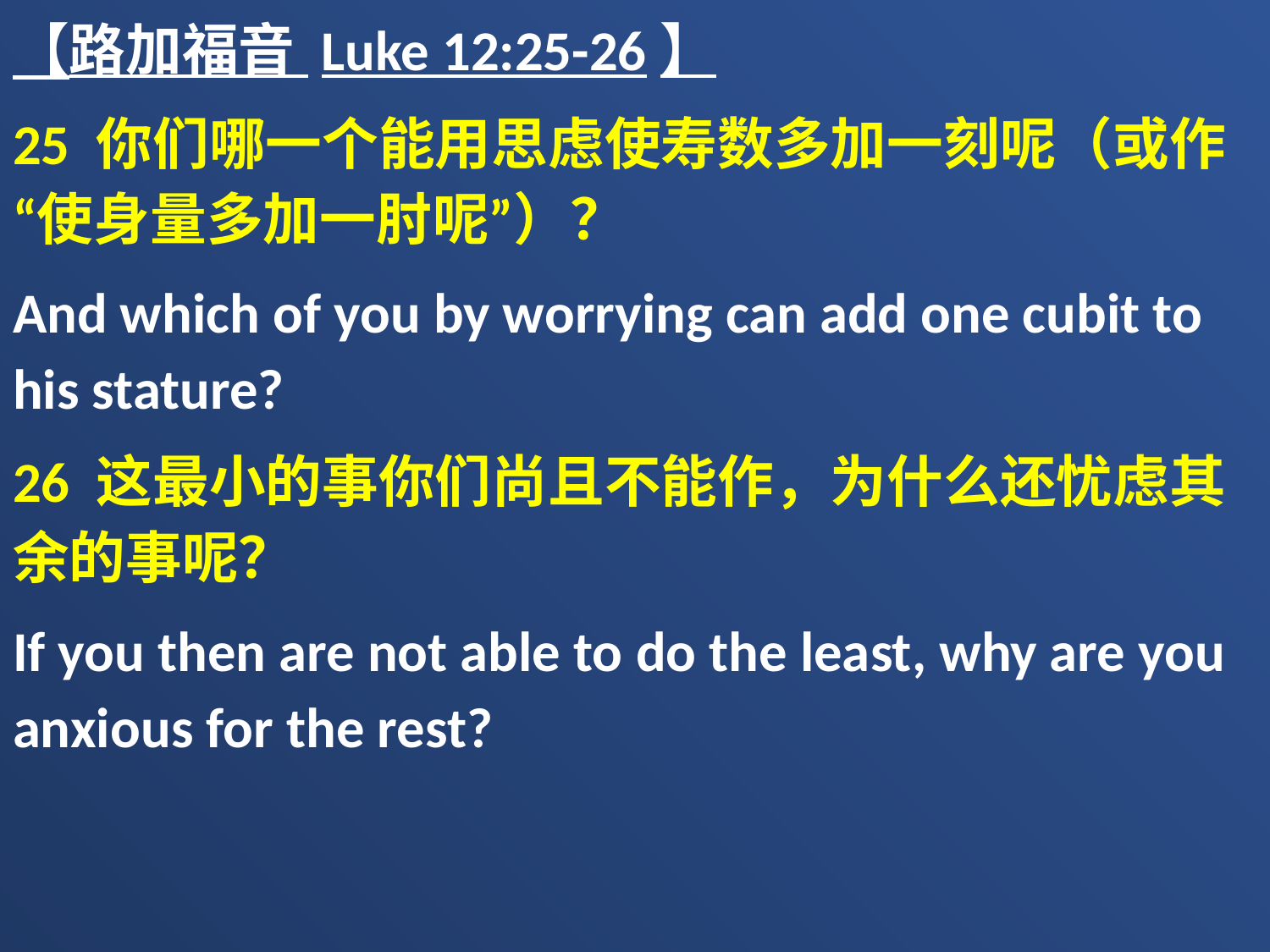

【路加福音 Luke 12:25-26】
25 你们哪一个能用思虑使寿数多加一刻呢（或作“使身量多加一肘呢”）？
And which of you by worrying can add one cubit to his stature?
26 这最小的事你们尚且不能作，为什么还忧虑其余的事呢？
If you then are not able to do the least, why are you anxious for the rest?